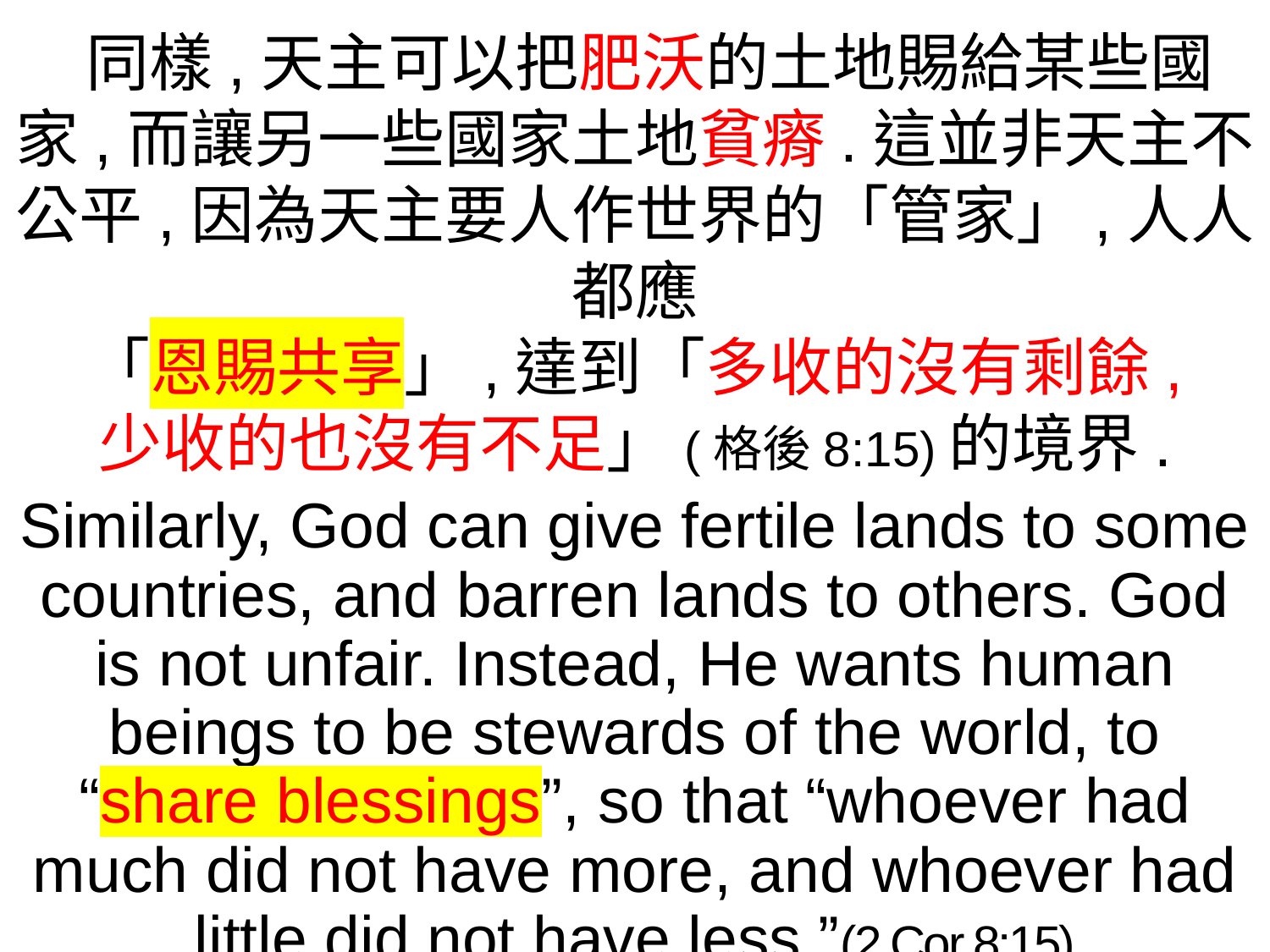

同樣,天主可以把肥沃的土地賜給某些國家,而讓另一些國家土地貧瘠.這並非天主不公平,因為天主要人作世界的「管家」,人人都應
「恩賜共享」,達到「多收的沒有剩餘,
少收的也沒有不足」(格後8:15)的境界.
Similarly, God can give fertile lands to some countries, and barren lands to others. God is not unfair. Instead, He wants human beings to be stewards of the world, to “share blessings”, so that “whoever had much did not have more, and whoever had little did not have less.”(2 Cor 8:15)